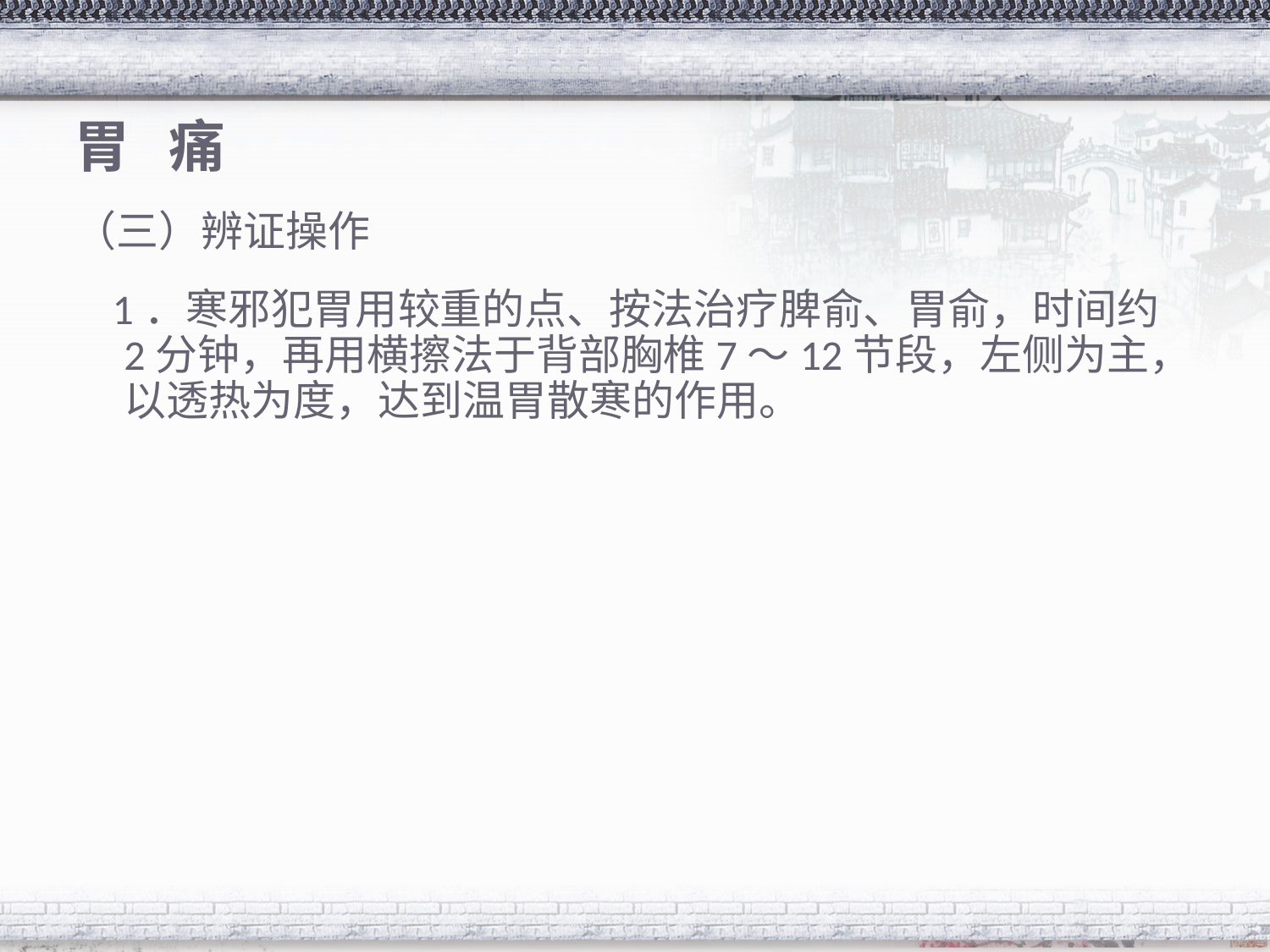

# 胃   痛
（三）辨证操作
    1．寒邪犯胃用较重的点、按法治疗脾俞、胃俞，时间约2分钟，再用横擦法于背部胸椎7～12节段，左侧为主，以透热为度，达到温胃散寒的作用。